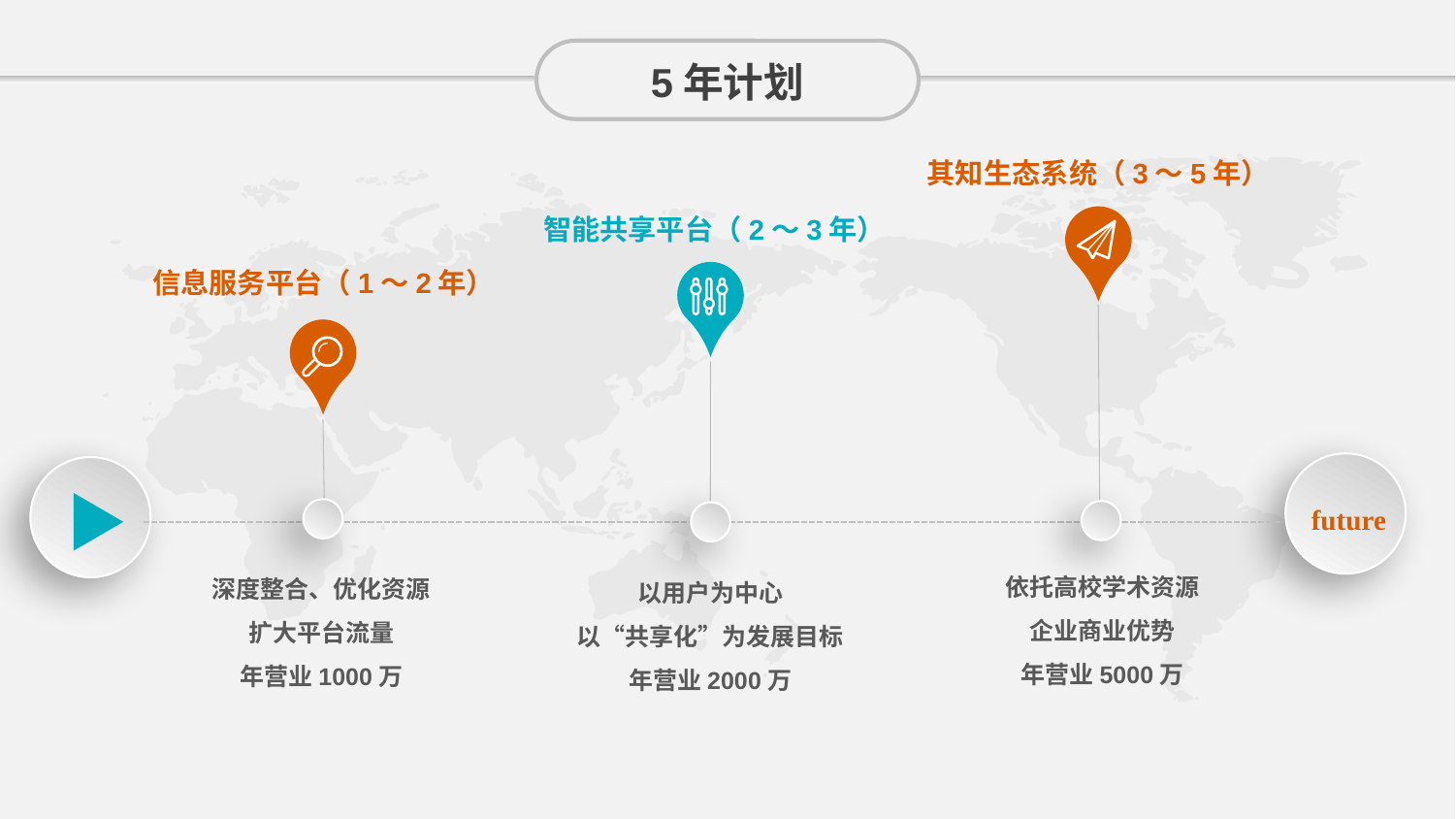

5年计划
其知生态系统（3～5年）

智能共享平台（2～3年）

信息服务平台（1～2年）

future

依托高校学术资源
企业商业优势
年营业5000万
深度整合、优化资源
扩大平台流量
年营业1000万
以用户为中心
以“共享化”为发展目标
年营业2000万